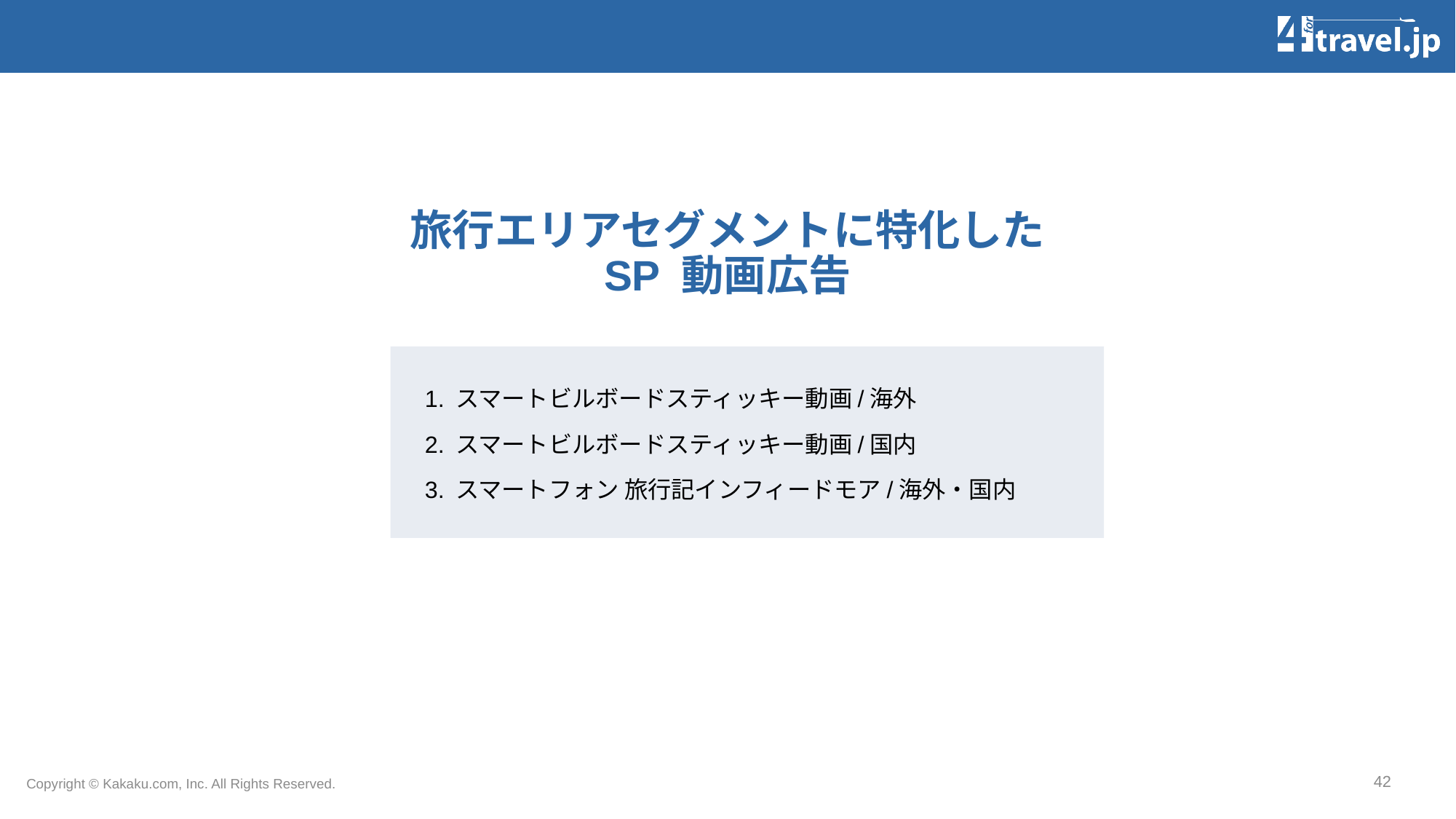

# 旅行エリアセグメントに特化した SP 動画広告
スマートビルボードスティッキー動画/海外
スマートビルボードスティッキー動画/国内
スマートフォン 旅行記インフィードモア/海外・国内
42
Copyright © Kakaku.com, Inc. All Rights Reserved.